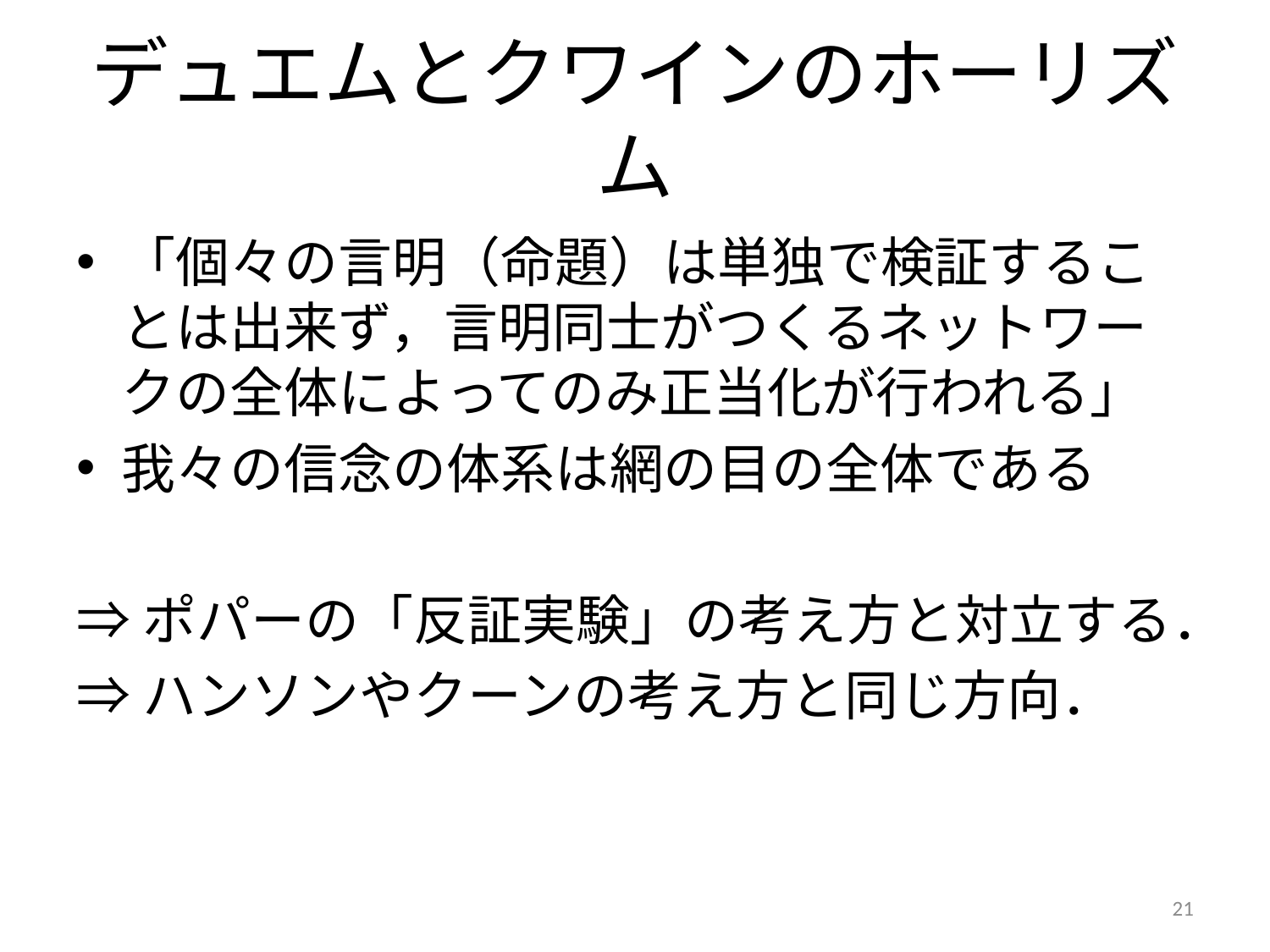

# デュエムとクワインのホーリズム
「個々の言明（命題）は単独で検証することは出来ず，言明同士がつくるネットワークの全体によってのみ正当化が行われる」
我々の信念の体系は網の目の全体である

⇒ポパーの「反証実験」の考え方と対立する．
⇒ハンソンやクーンの考え方と同じ方向．
21